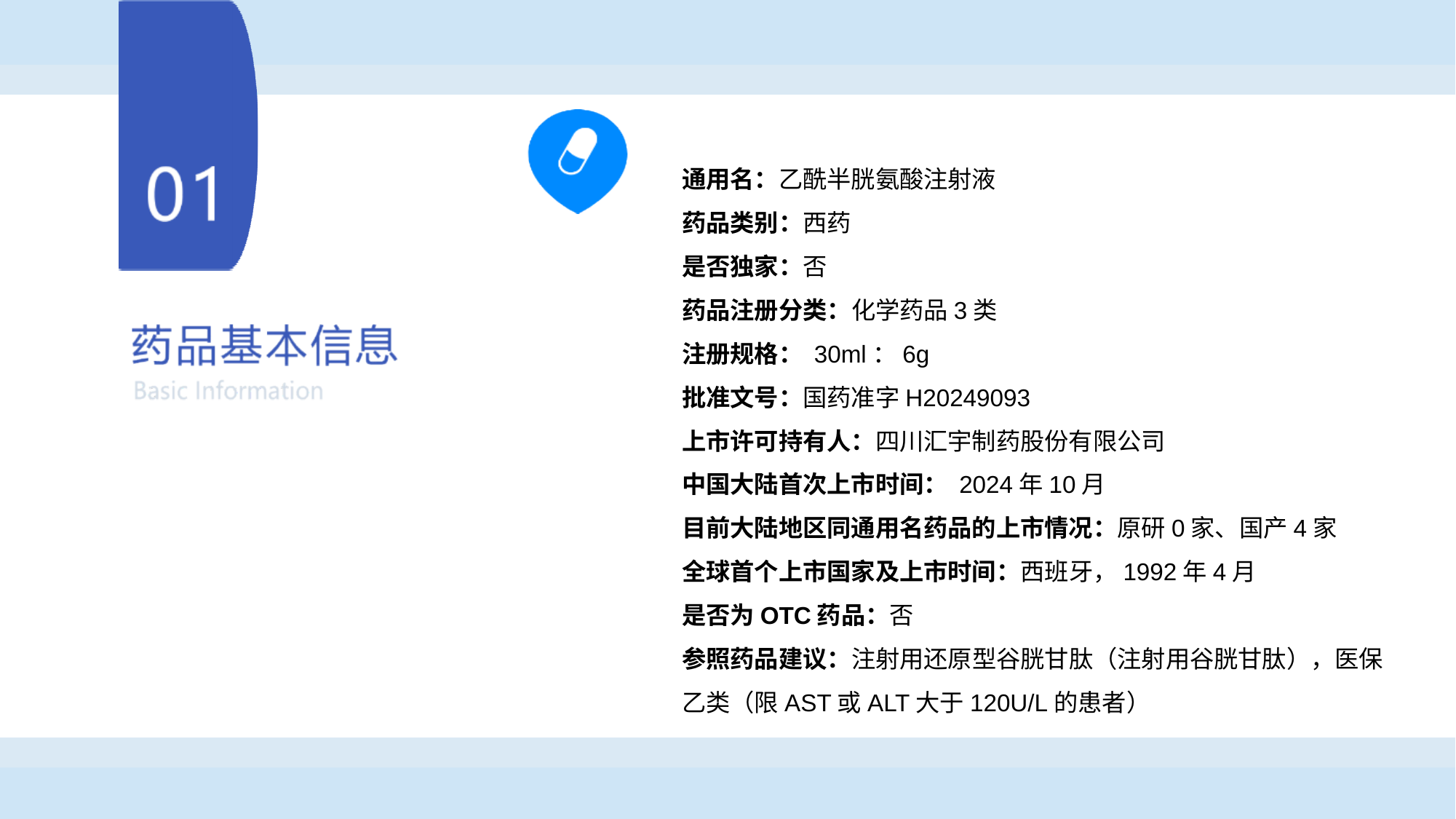

通用名：乙酰半胱氨酸注射液
药品类别：西药
是否独家：否
药品注册分类：化学药品3类
注册规格： 30ml：6g
批准文号：国药准字H20249093
上市许可持有人：四川汇宇制药股份有限公司
中国大陆首次上市时间： 2024年10月
目前大陆地区同通用名药品的上市情况：原研0家、国产4家
全球首个上市国家及上市时间：西班牙，1992年4月
是否为OTC药品：否
参照药品建议：注射用还原型谷胱甘肽（注射用谷胱甘肽），医保乙类（限AST或ALT大于120U/L的患者）